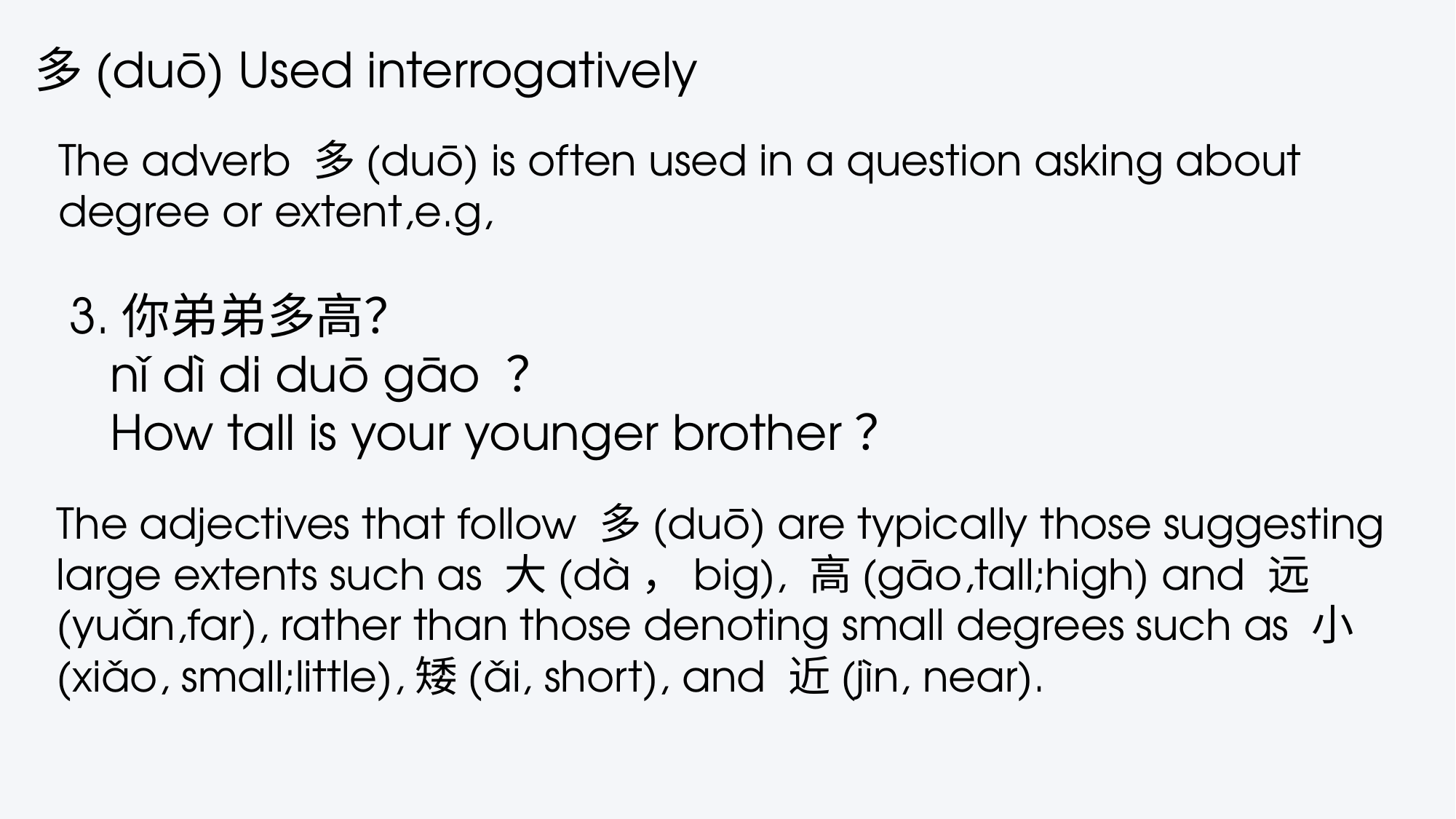

多(duō) Used interrogatively
The adverb 多(duō) is often used in a question asking about degree or extent,e.g,
3.你弟弟多高？
   nǐ dì di duō gāo ？
   How tall is your younger brother？
The adjectives that follow 多(duō) are typically those suggesting large extents such as 大(dà，big), 高(gāo,tall;high) and 远(yuǎn,far), rather than those denoting small degrees such as 小(xiǎo, small;little),矮(ǎi, short), and 近(jìn, near).